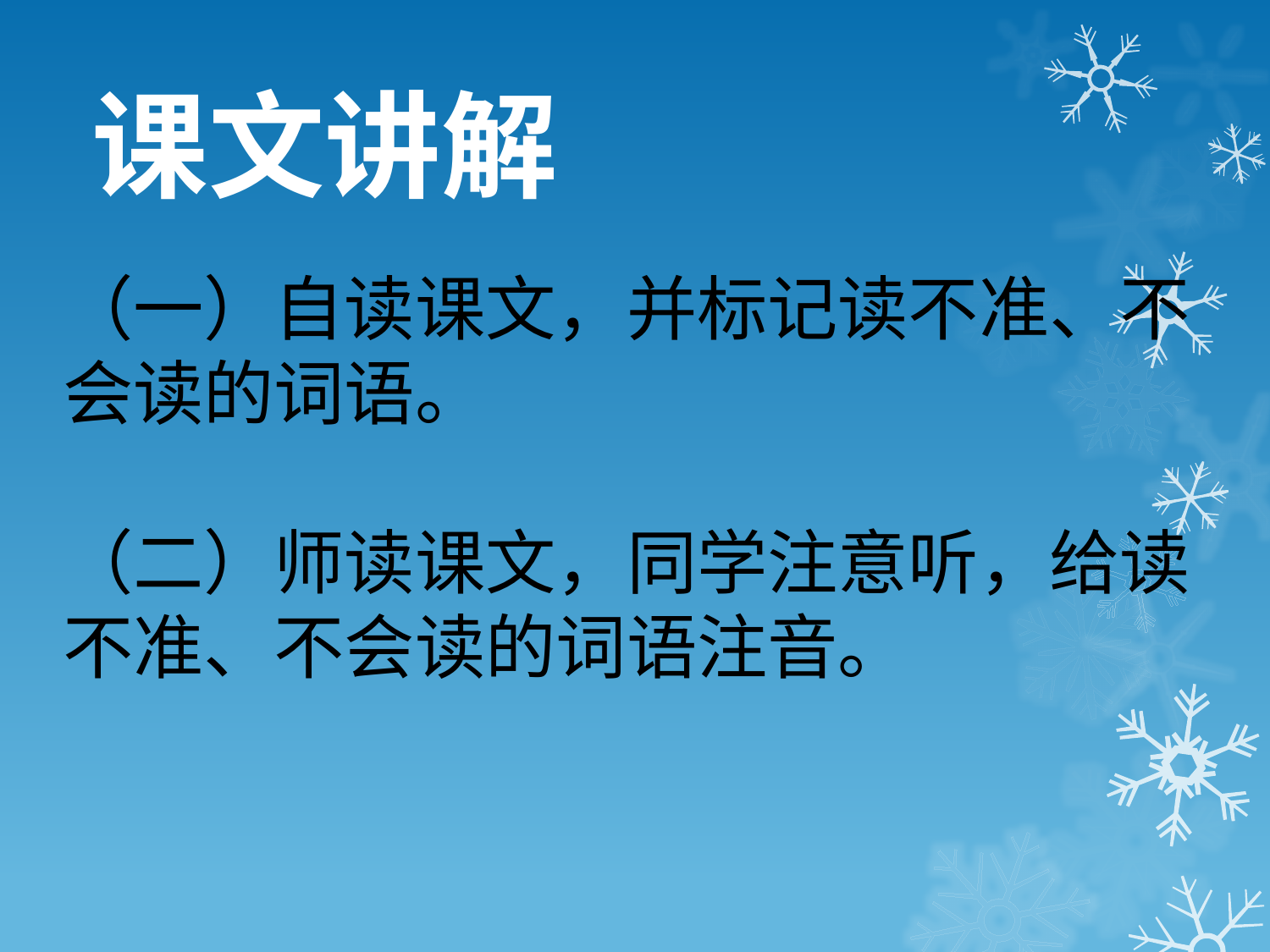

课文讲解
（一）自读课文，并标记读不准、不会读的词语。

（二）师读课文，同学注意听，给读不准、不会读的词语注音。